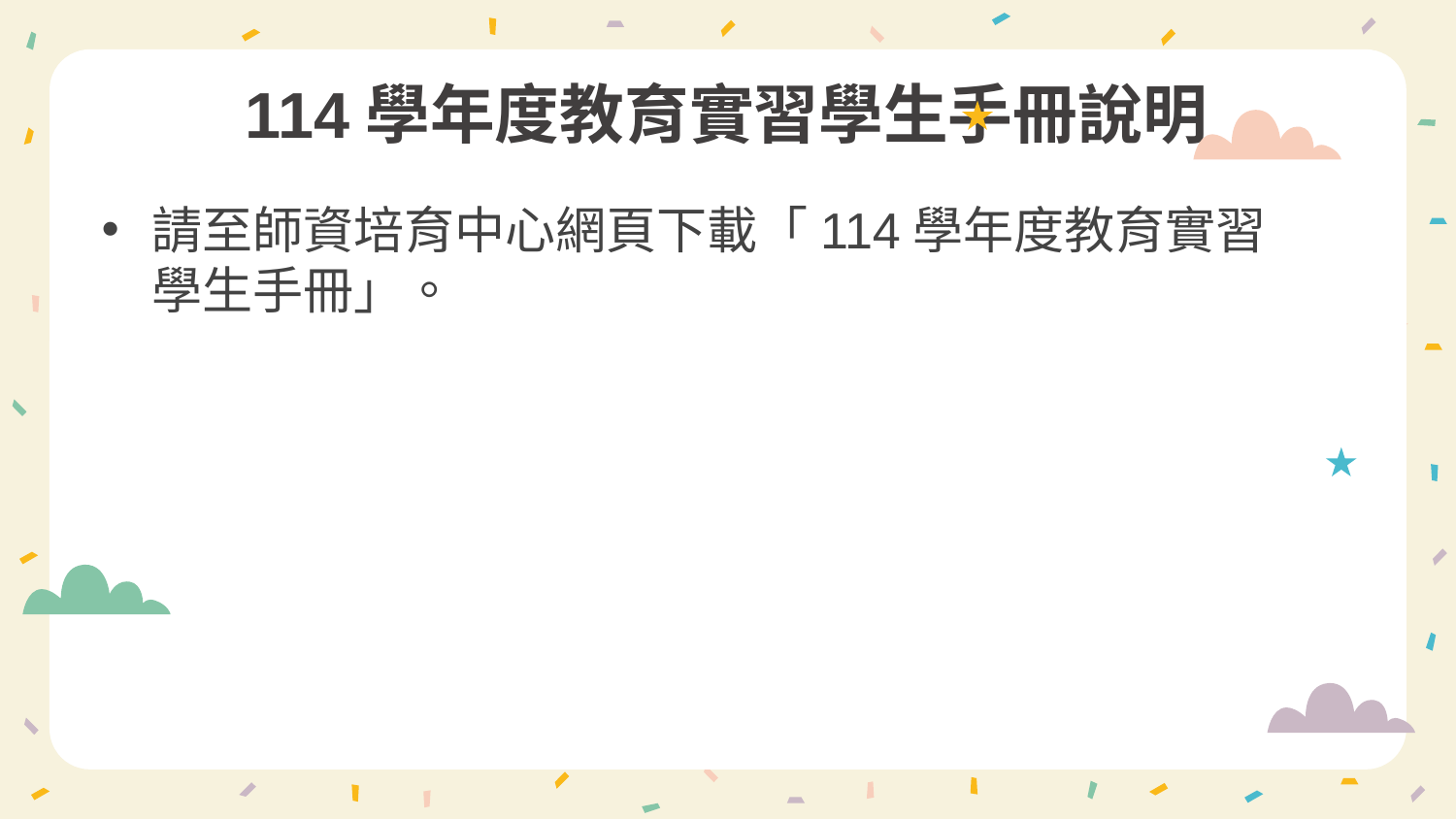

# 114學年度教育實習學生手冊說明

請至師資培育中心網頁下載「114學年度教育實習學生手冊」。